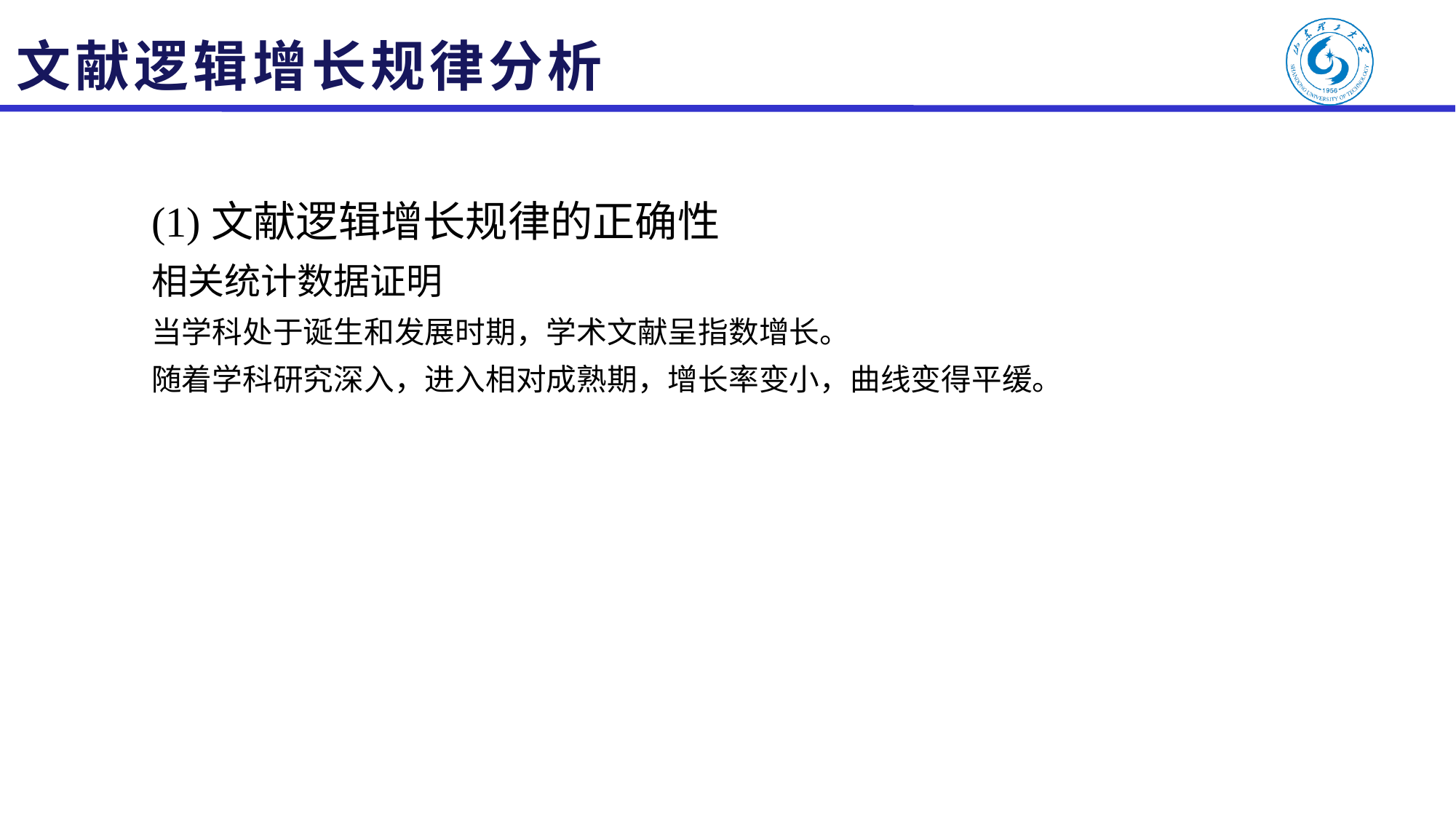

# 文献逻辑增长规律分析
(1)文献逻辑增长规律的正确性
相关统计数据证明
当学科处于诞生和发展时期，学术文献呈指数增长。
随着学科研究深入，进入相对成熟期，增长率变小，曲线变得平缓。